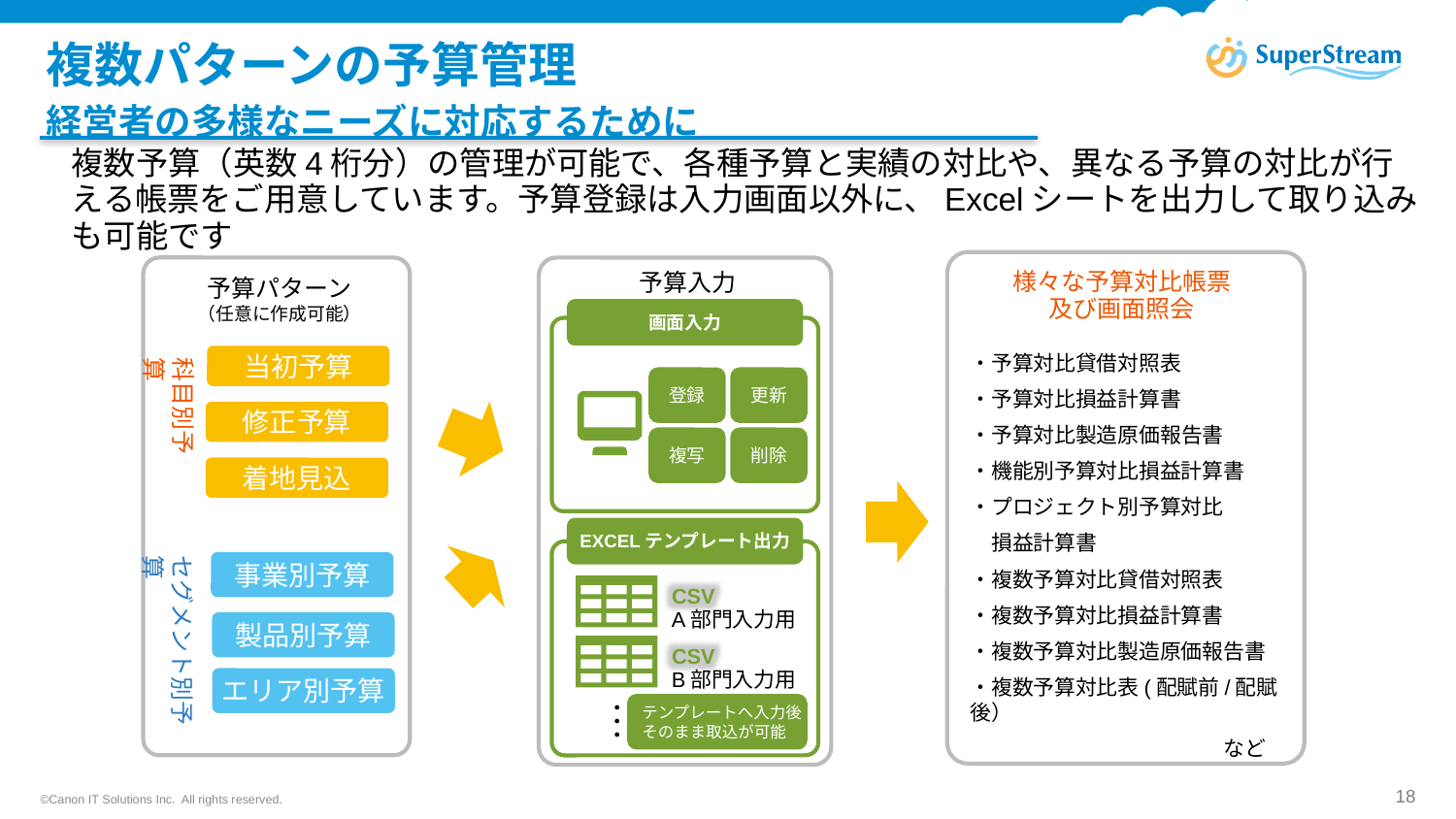

# 複数パターンの予算管理
経営者の多様なニーズに対応するために

複数予算（英数4桁分）の管理が可能で、各種予算と実績の対比や、異なる予算の対比が行える帳票をご用意しています。予算登録は入力画面以外に、Excelシートを出力して取り込みも可能です

様々な予算対比帳票
及び画面照会
・予算対比貸借対照表
・予算対比損益計算書
・予算対比製造原価報告書
・機能別予算対比損益計算書
・プロジェクト別予算対比
　損益計算書
・複数予算対比貸借対照表
・複数予算対比損益計算書
・複数予算対比製造原価報告書
・複数予算対比表(配賦前/配賦後）
　　　　　　　　　　　　など

予算入力
予算パターン（任意に作成可能）
画面入力

科目別予算
当初予算
登録
更新

修正予算
複写
削除

着地見込

EXCELテンプレート出力

セグメント別予算

事業別予算

CSV
A部門入力用
製品別予算
･･･

CSV
B部門入力用
エリア別予算
テンプレートへ入力後
そのまま取込が可能
©Canon IT Solutions Inc.  All rights reserved.
18